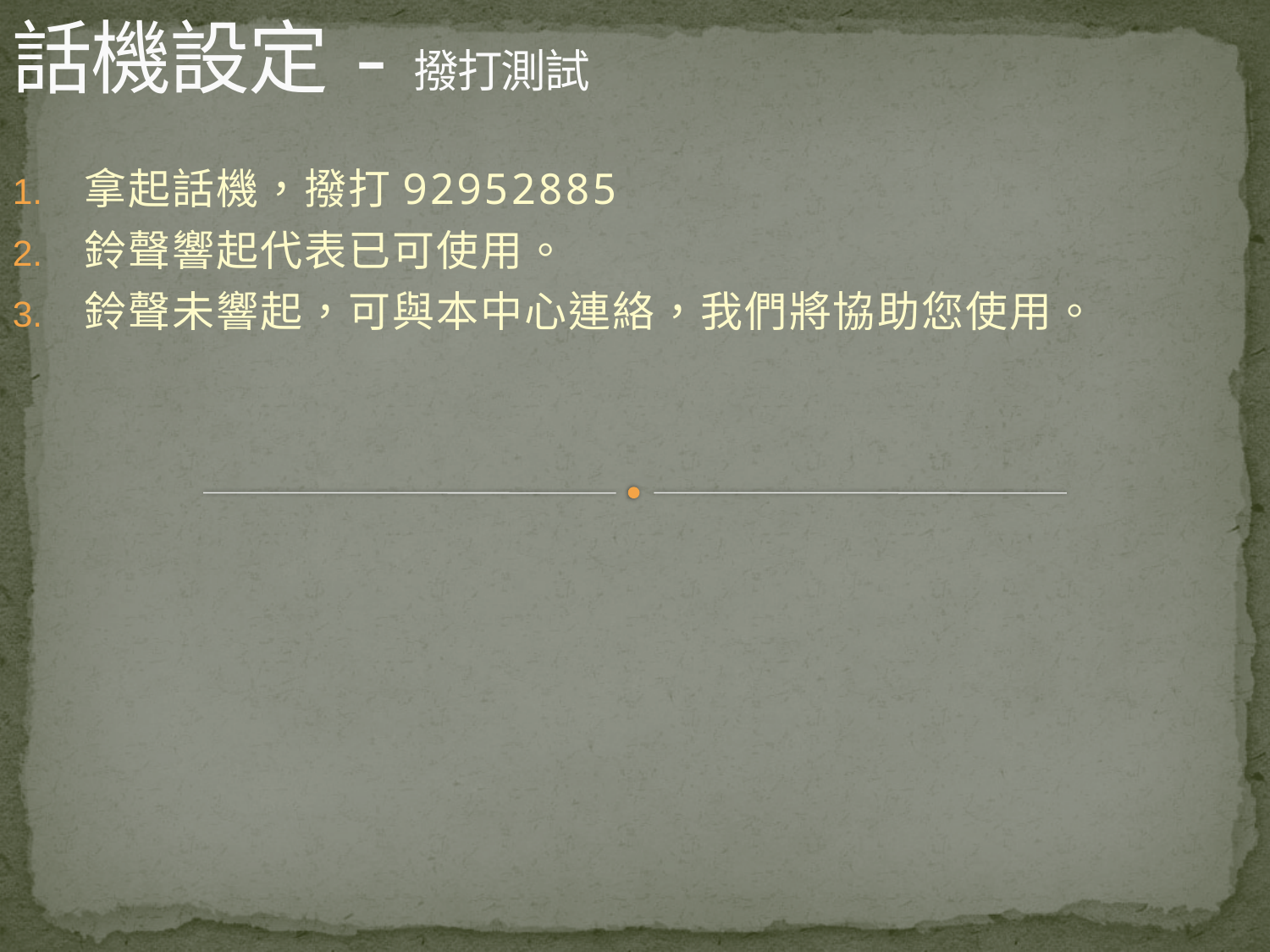

# 話機設定-撥打測試
拿起話機，撥打92952885
鈴聲響起代表已可使用。
鈴聲未響起，可與本中心連絡，我們將協助您使用。